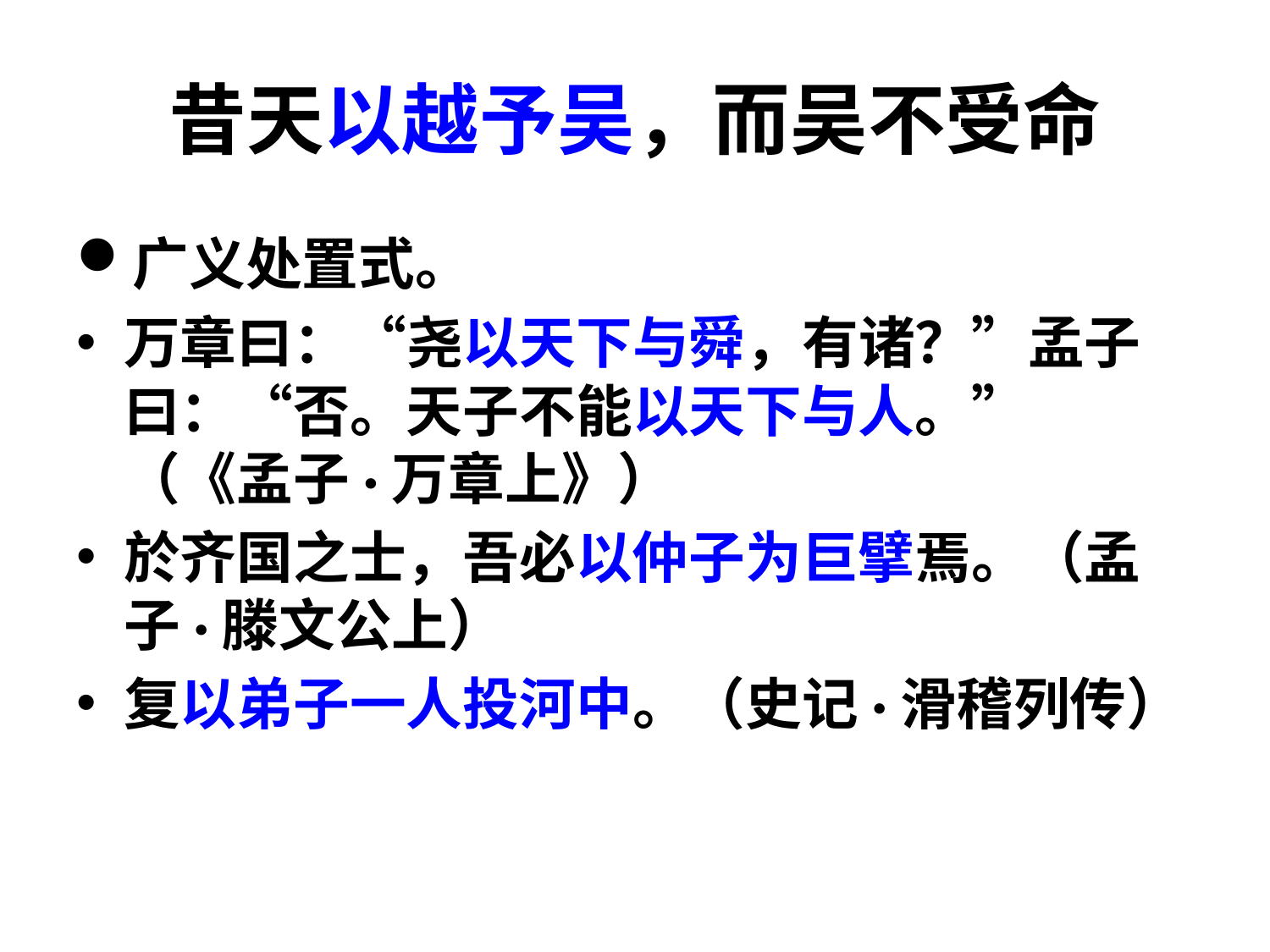

# 昔天以越予吴，而吴不受命
广义处置式。
万章曰：“尧以天下与舜，有诸？”孟子曰：“否。天子不能以天下与人。”（《孟子·万章上》）
於齐国之士，吾必以仲子为巨擘焉。（孟子·滕文公上）
复以弟子一人投河中。（史记·滑稽列传）